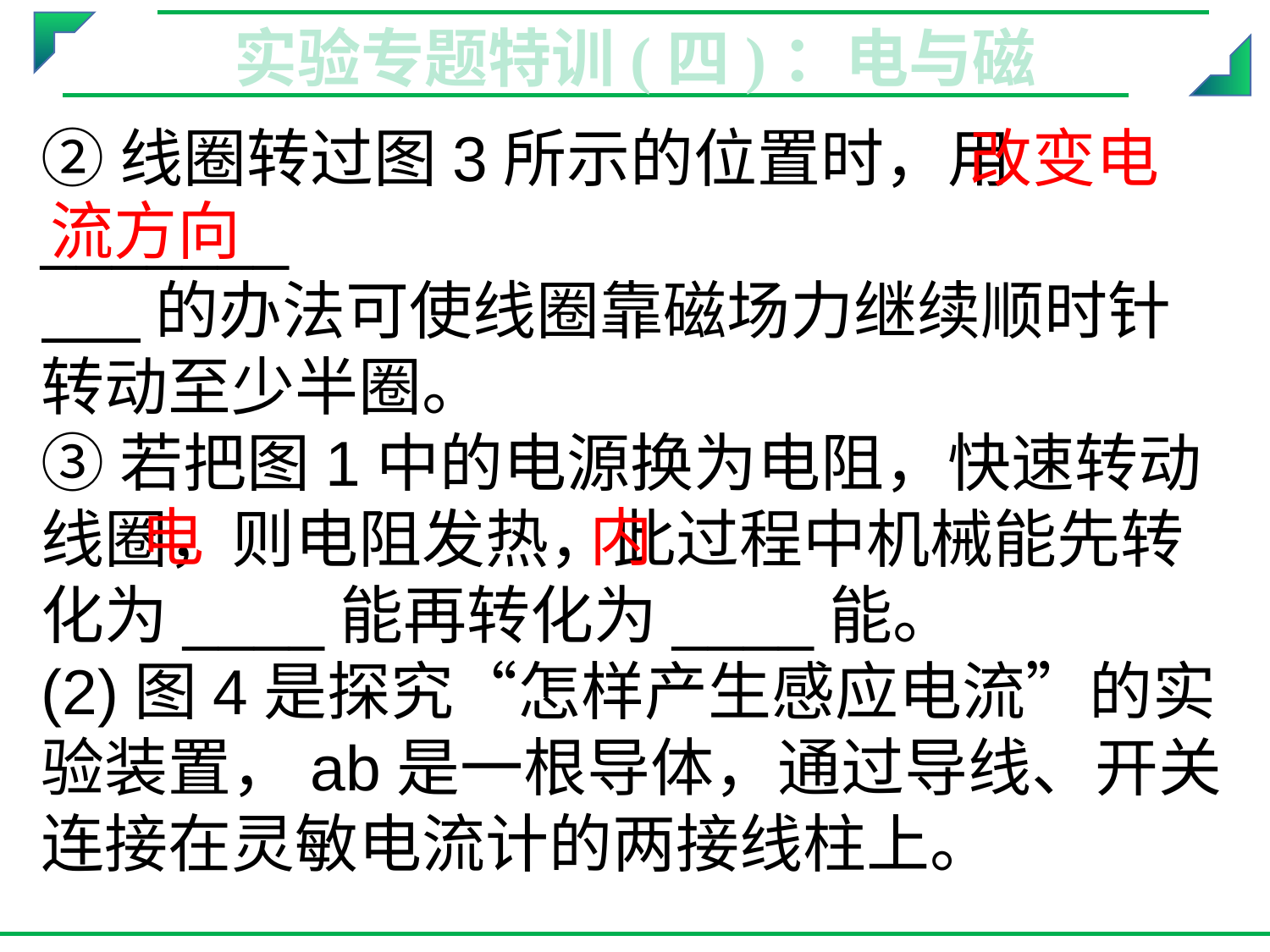

实验专题特训(四)：电与磁
②线圈转过图3所示的位置时，用_______
       的办法可使线圈靠磁场力继续顺时针转动至少半圈。
③若把图1中的电源换为电阻，快速转动线圈，则电阻发热，此过程中机械能先转化为____能再转化为____能。
(2)图4是探究“怎样产生感应电流”的实验装置，ab是一根导体，通过导线、开关连接在灵敏电流计的两接线柱上。
改变电
流方向
电
内